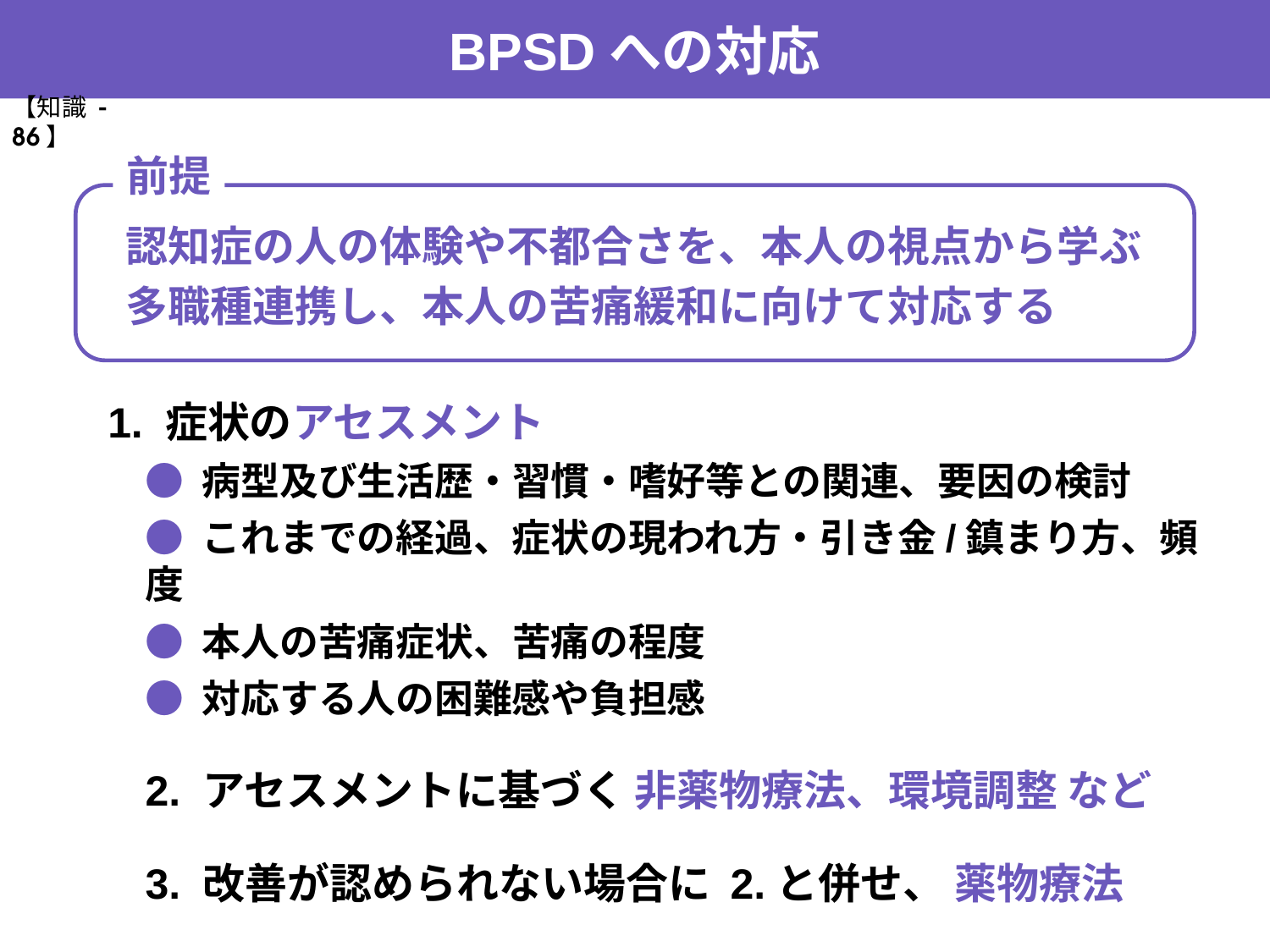

BPSDへの対応
【知識 -86】
前提

認知症の人の体験や不都合さを、本人の視点から学ぶ
多職種連携し、本人の苦痛緩和に向けて対応する
1. 症状のアセスメント
● 病型及び生活歴・習慣・嗜好等との関連、要因の検討
● これまでの経過、症状の現われ方・引き金/鎮まり方、頻度
● 本人の苦痛症状、苦痛の程度
● 対応する人の困難感や負担感
2. アセスメントに基づく 非薬物療法、環境調整 など
3. 改善が認められない場合に 2.と併せ、 薬物療法